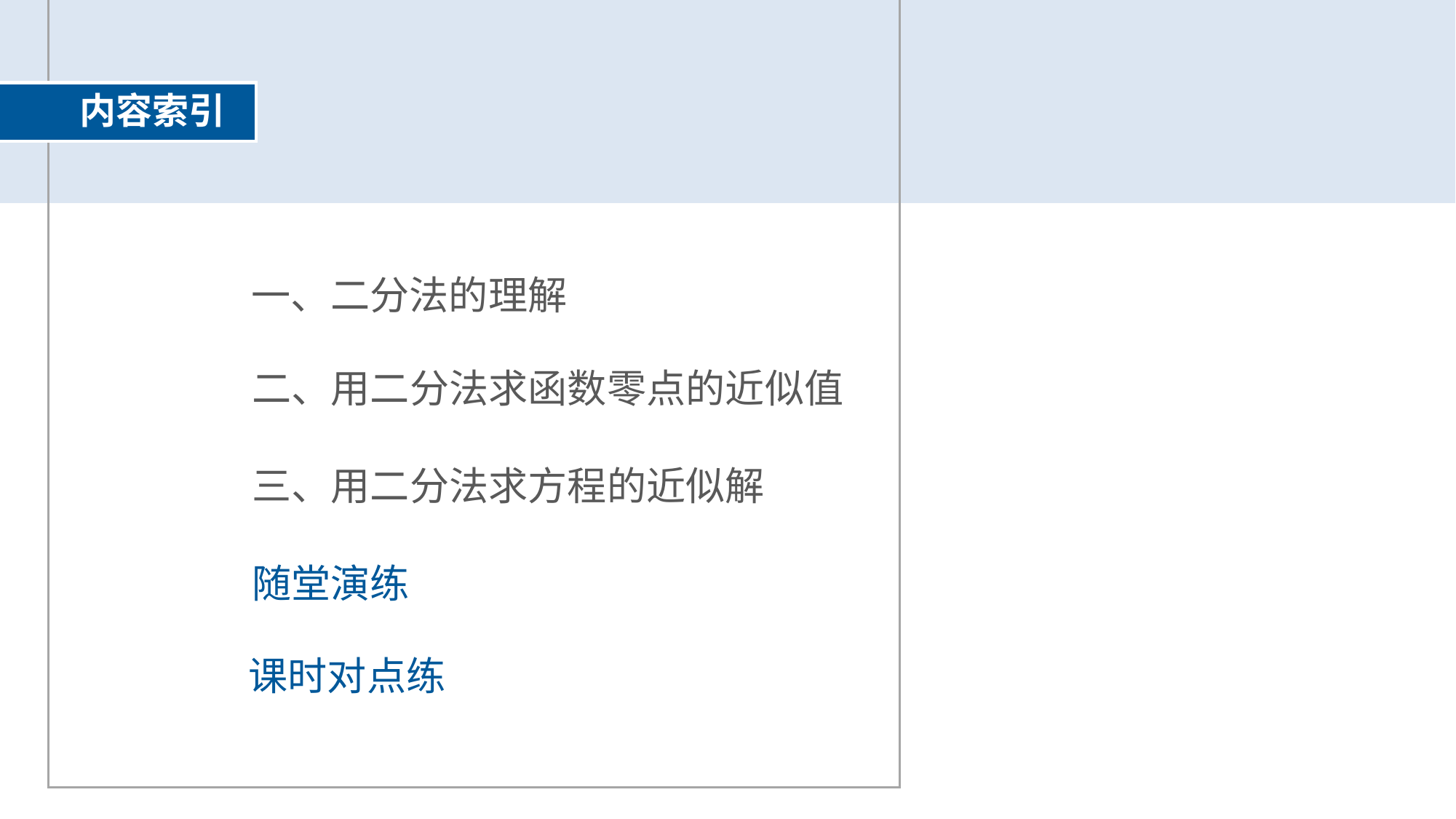

内容索引

一、二分法的理解
二、用二分法求函数零点的近似值
三、用二分法求方程的近似解
随堂演练
课时对点练